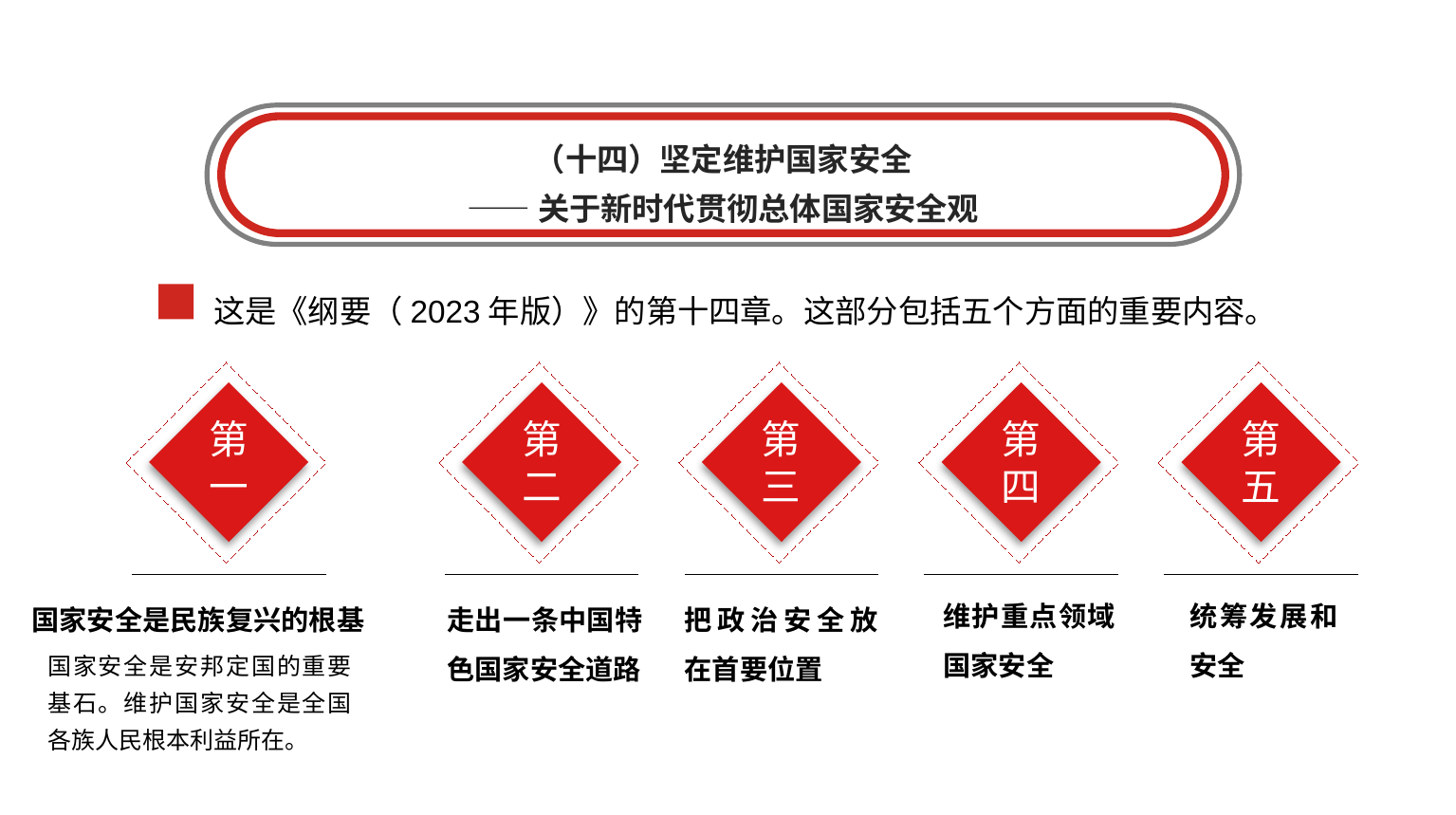

（十四）坚定维护国家安全
——关于新时代贯彻总体国家安全观
这是《纲要（2023年版）》的第十四章。这部分包括五个方面的重要内容。

第一

第二

第三

第四

第五
维护重点领域国家安全
统筹发展和安全
走出一条中国特色国家安全道路
把政治安全放在首要位置
国家安全是民族复兴的根基
国家安全是安邦定国的重要基石。维护国家安全是全国各族人民根本利益所在。